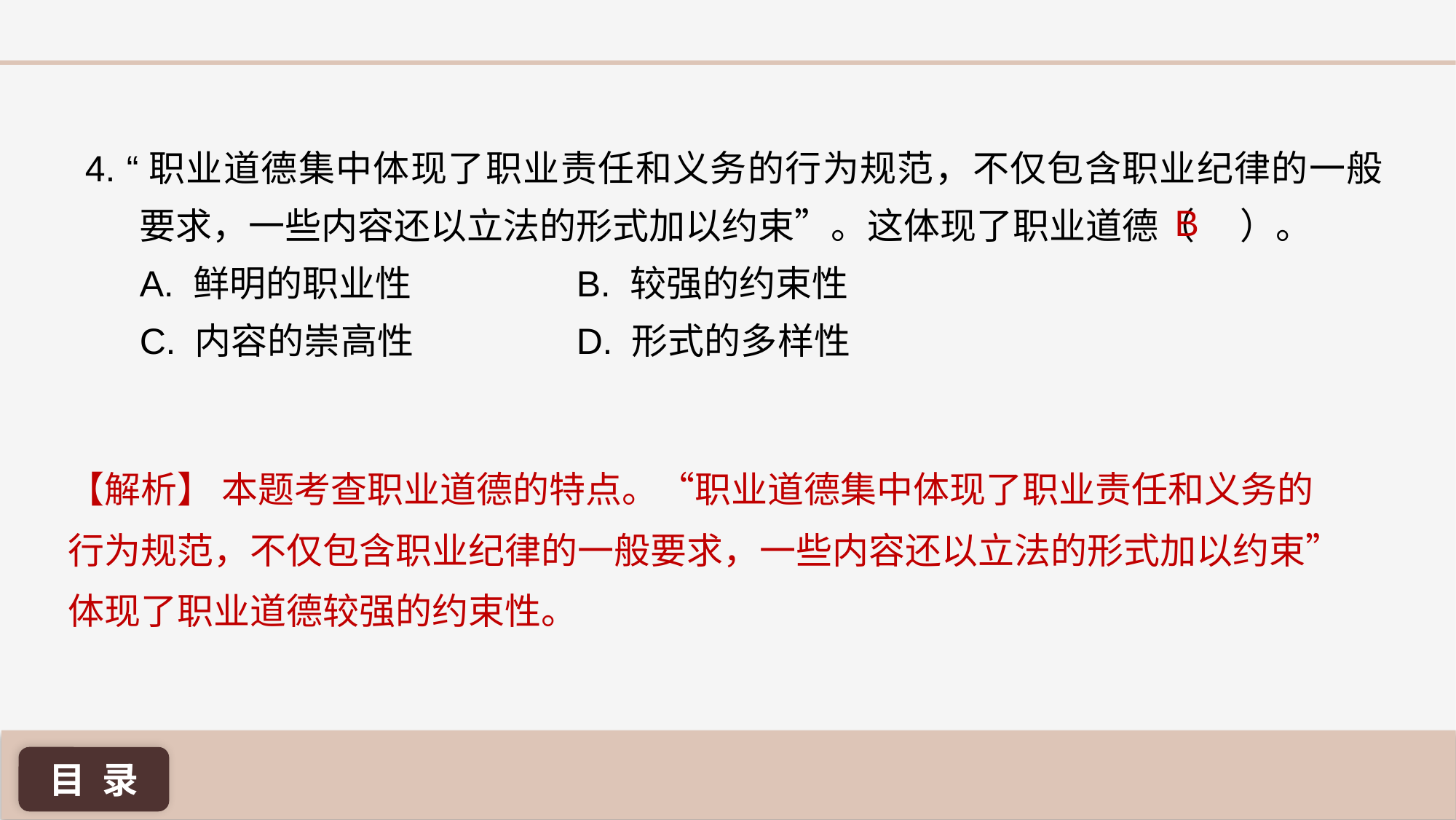

4. “职业道德集中体现了职业责任和义务的行为规范，不仅包含职业纪律的一般要求，一些内容还以立法的形式加以约束”。这体现了职业道德（	 ）。
A. 鲜明的职业性 		B. 较强的约束性
C. 内容的崇高性 		D. 形式的多样性
B
【解析】 本题考查职业道德的特点。“职业道德集中体现了职业责任和义务的行为规范，不仅包含职业纪律的一般要求，一些内容还以立法的形式加以约束”体现了职业道德较强的约束性。